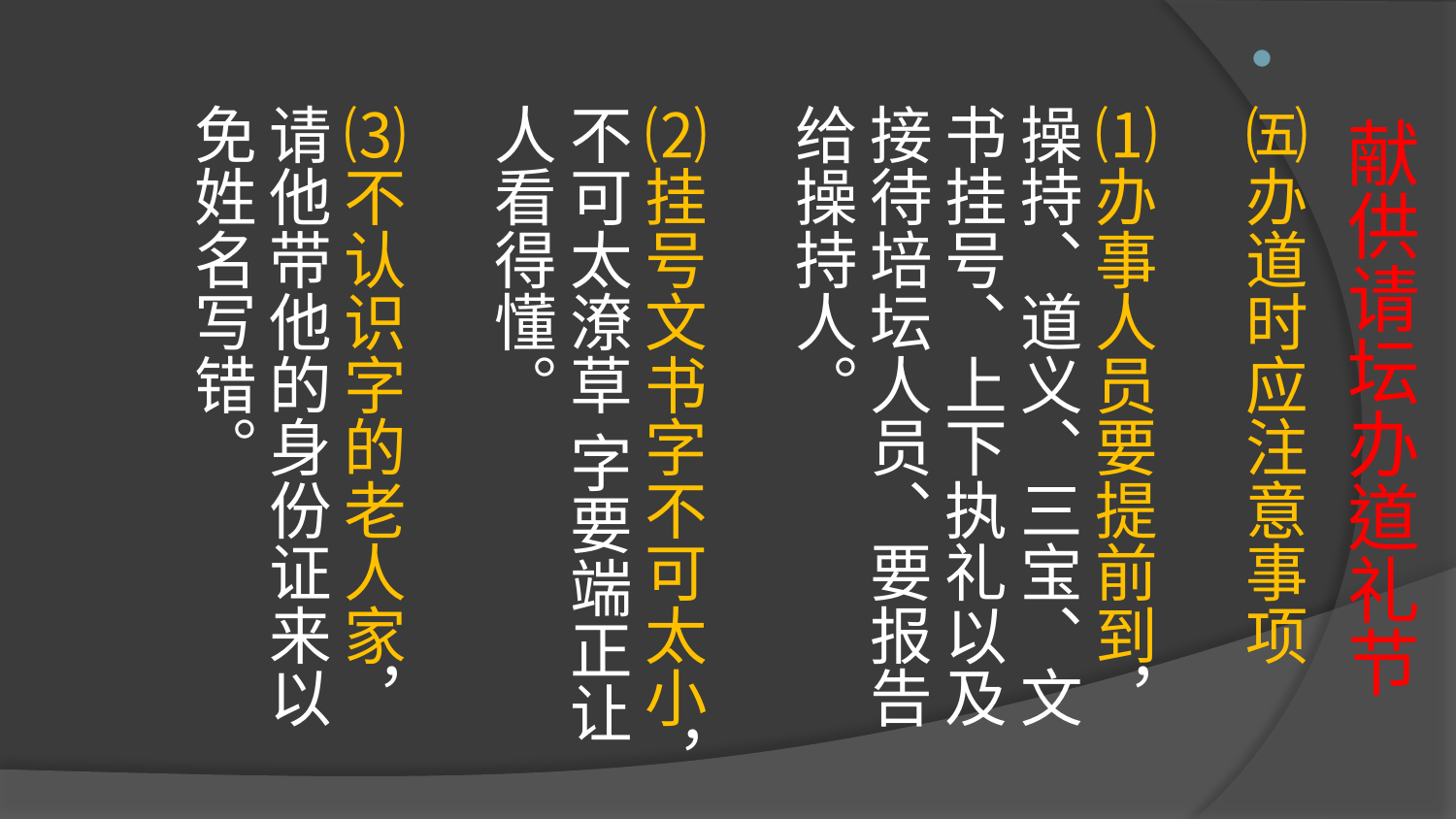

# 献供请坛办道礼节
㈤办道时应注意事项
⑴办事人员要提前到，操持、道义、三宝、文书挂号、上下执礼以及接待培坛人员、要报告给操持人。
⑵挂号文书字不可太小，不可太潦草 字要端正让人看得懂。
⑶不认识字的老人家，请他带他的身份证来以免姓名写错。